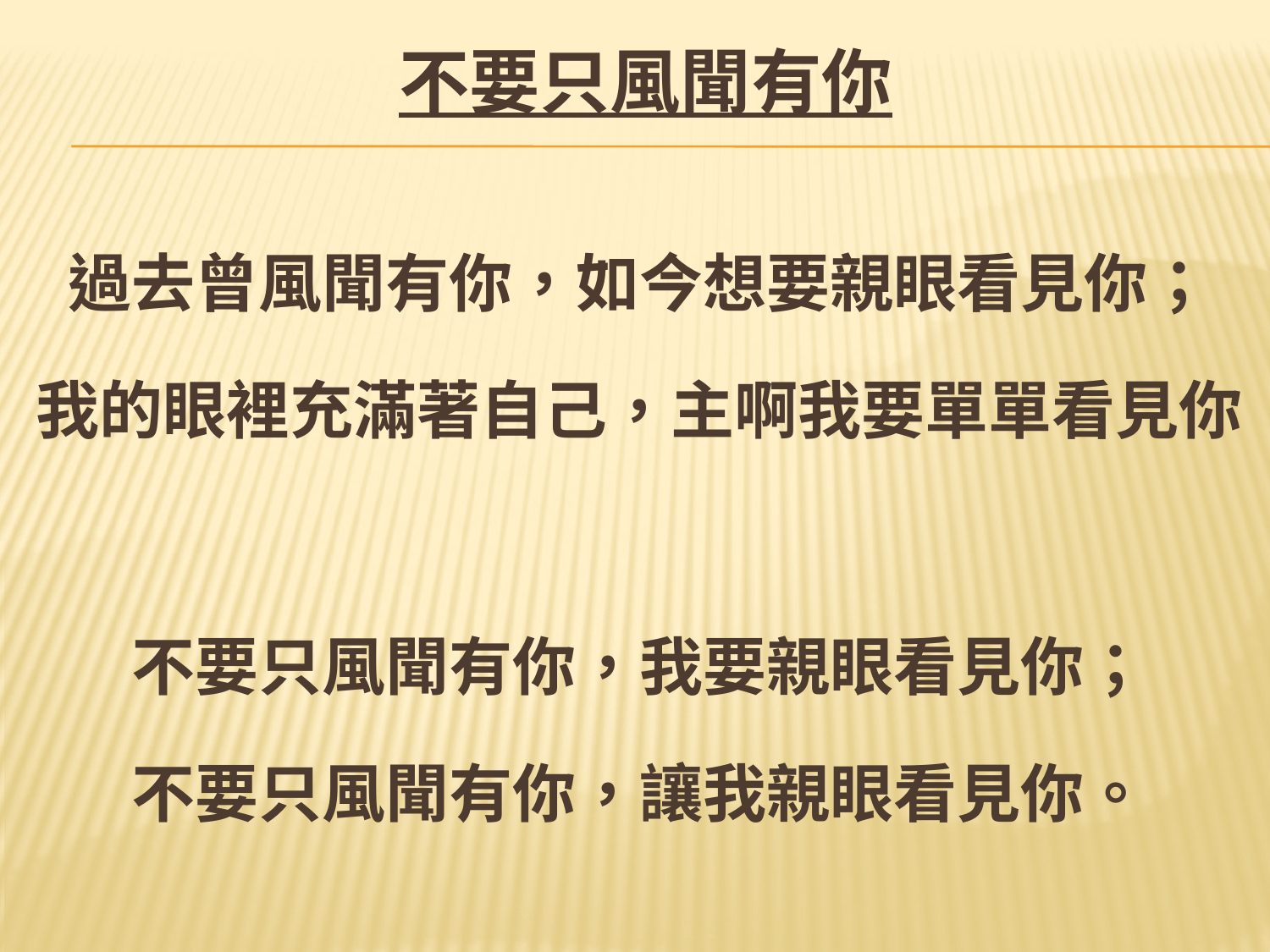

# 不要只風聞有你
過去曾風聞有你，如今想要親眼看見你；
我的眼裡充滿著自己，主啊我要單單看見你

不要只風聞有你，我要親眼看見你；
不要只風聞有你，讓我親眼看見你。